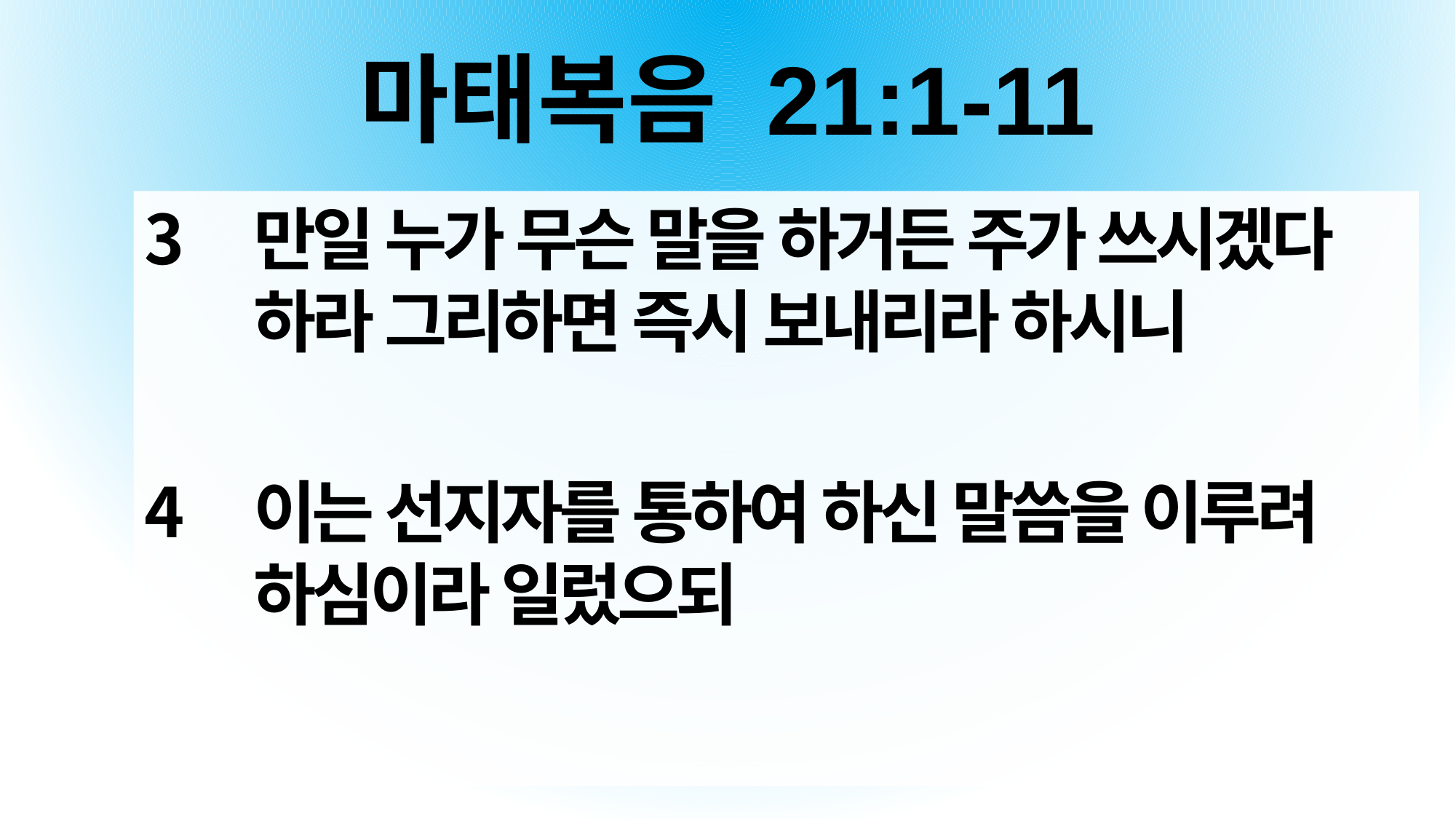

# 마태복음 21:1-11
만일 누가 무슨 말을 하거든 주가 쓰시겠다 하라 그리하면 즉시 보내리라 하시니

이는 선지자를 통하여 하신 말씀을 이루려 하심이라 일렀으되